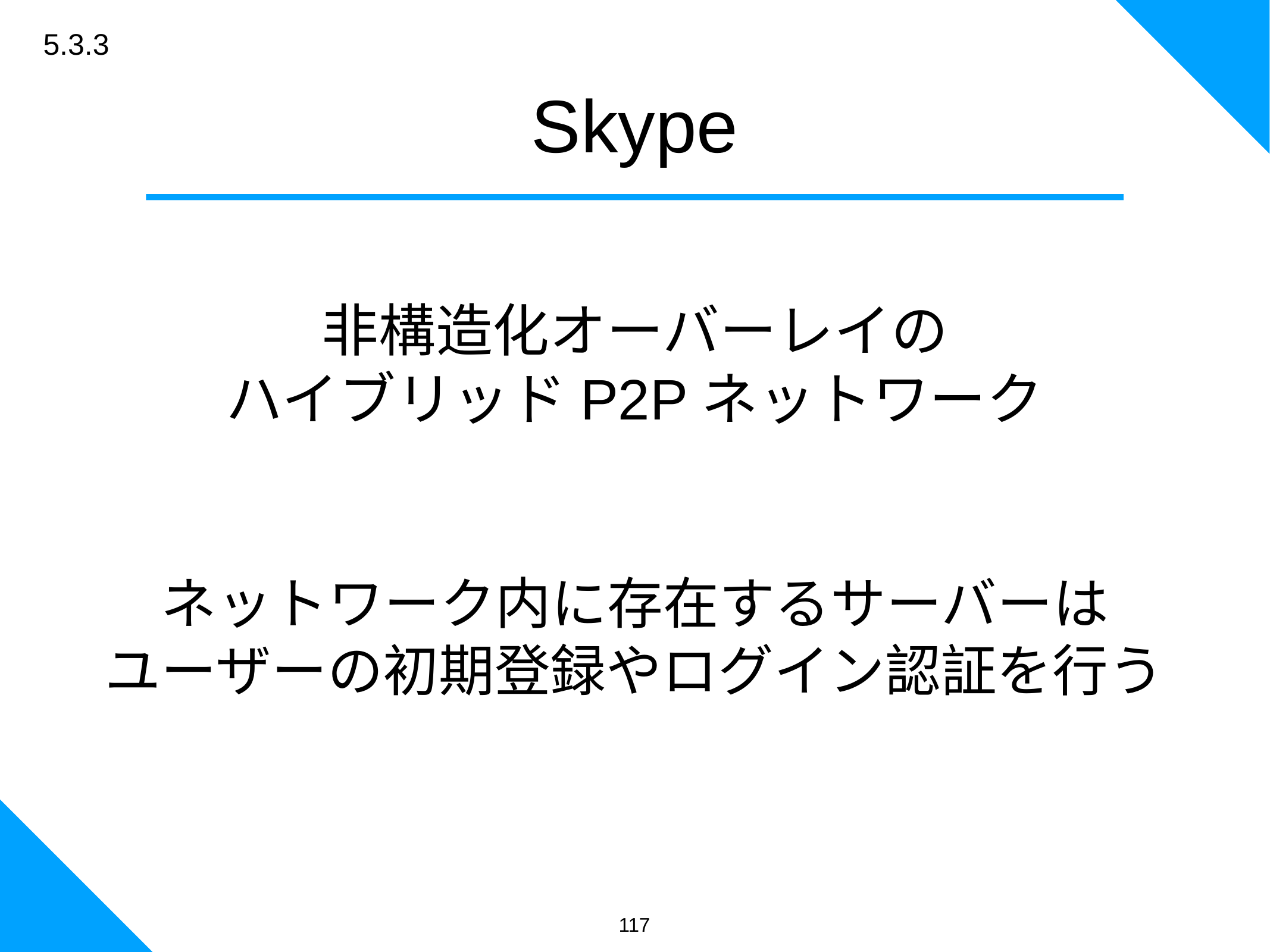

5.3.3
Skype
非構造化オーバーレイの
ハイブリッドP2Pネットワーク
ネットワーク内に存在するサーバーは
ユーザーの初期登録やログイン認証を行う
117